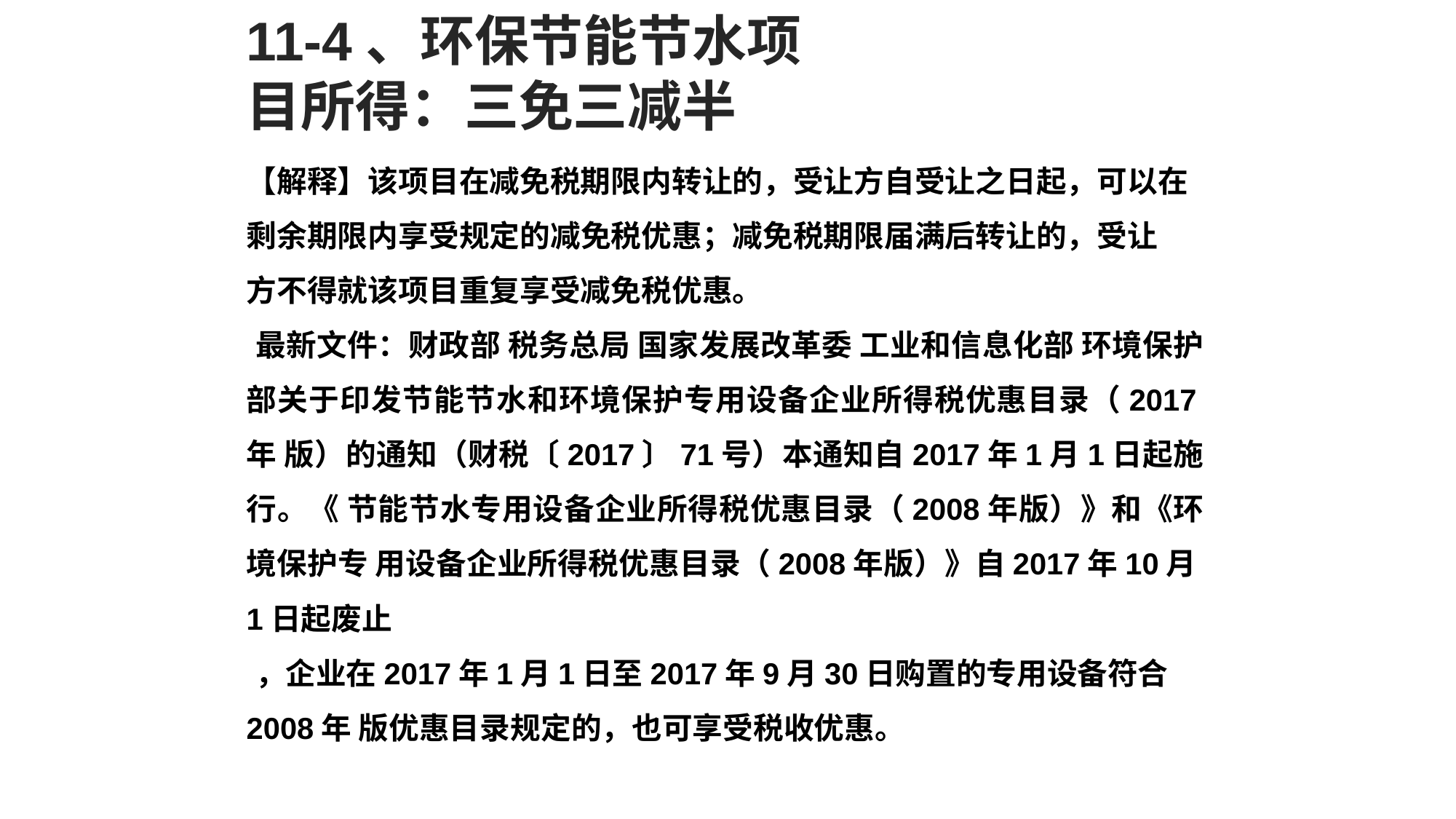

# 11-4、环保节能节水项目所得：三免三减半
【解释】该项目在减免税期限内转让的，受让方自受让之日起，可以在 剩余期限内享受规定的减免税优惠；减免税期限届满后转让的，受让 方不得就该项目重复享受减免税优惠。
最新文件：财政部 税务总局 国家发展改革委 工业和信息化部 环境保护 部关于印发节能节水和环境保护专用设备企业所得税优惠目录（2017年 版）的通知（财税〔2017〕71号）本通知自2017年1月1日起施行。《 节能节水专用设备企业所得税优惠目录（2008年版）》和《环境保护专 用设备企业所得税优惠目录（2008年版）》自2017年10月1日起废止
，企业在2017年1月1日至2017年9月30日购置的专用设备符合2008年 版优惠目录规定的，也可享受税收优惠。